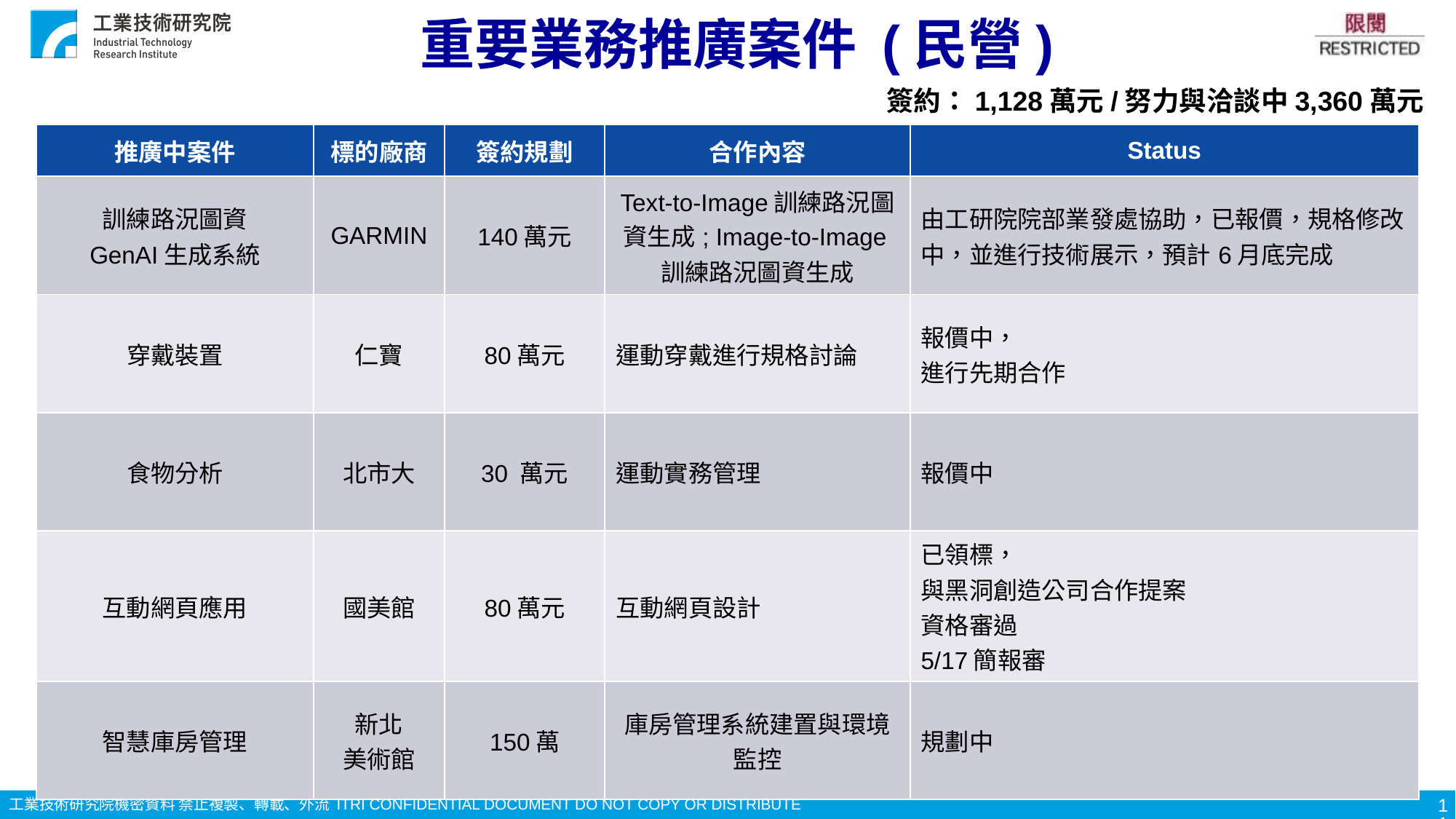

# 重要業務推廣案件 (民營)
簽約：1,128萬元/努力與洽談中3,360萬元
| 推廣中案件 | 標的廠商 | 簽約規劃 | 合作內容 | Status |
| --- | --- | --- | --- | --- |
| 訓練路況圖資 GenAI生成系統​ | GARMIN​ | 140萬元​ | Text-to-Image訓練路況圖資生成; Image-to-Image訓練路況圖資生成​ | 由工研院院部業發處協助，已報價，規格修改中，並進行技術展示，預計6月底完成 |
| 穿戴裝置 | 仁寶 | 80萬元 | 運動穿戴進行規格討論 | 報價中​， 進行先期合作 |
| 食物分析 | 北市大 | 30 萬元 | 運動實務管理 | 報價中​ |
| 互動網頁應用 | 國美館 | 80萬元 | 互動網頁設計 | 已領標， 與黑洞創造公司合作提案 資格審過 5/17簡報審 |
| 智慧庫房管理 | 新北 美術館 | 150萬 | 庫房管理系統建置與環境監控 | 規劃中 |
11